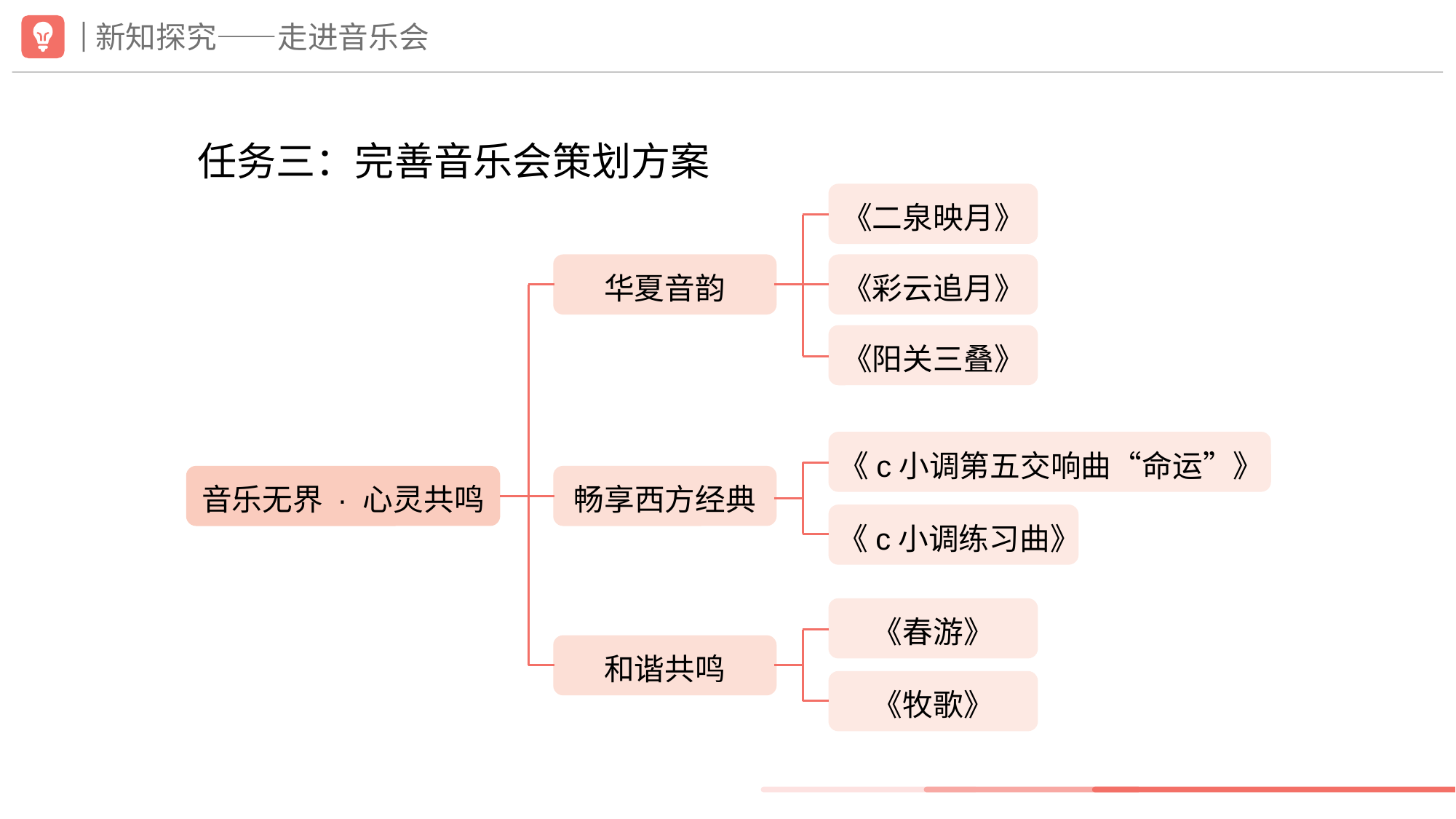

新知探究——走进音乐会

　　任务三：完善音乐会策划方案

《二泉映月》

《彩云追月》

《阳关三叠》

华夏音韵

《c小调第五交响曲“命运”》

《c小调练习曲》

音乐无界 · 心灵共鸣

畅享西方经典

《春游》

《牧歌》

和谐共鸣